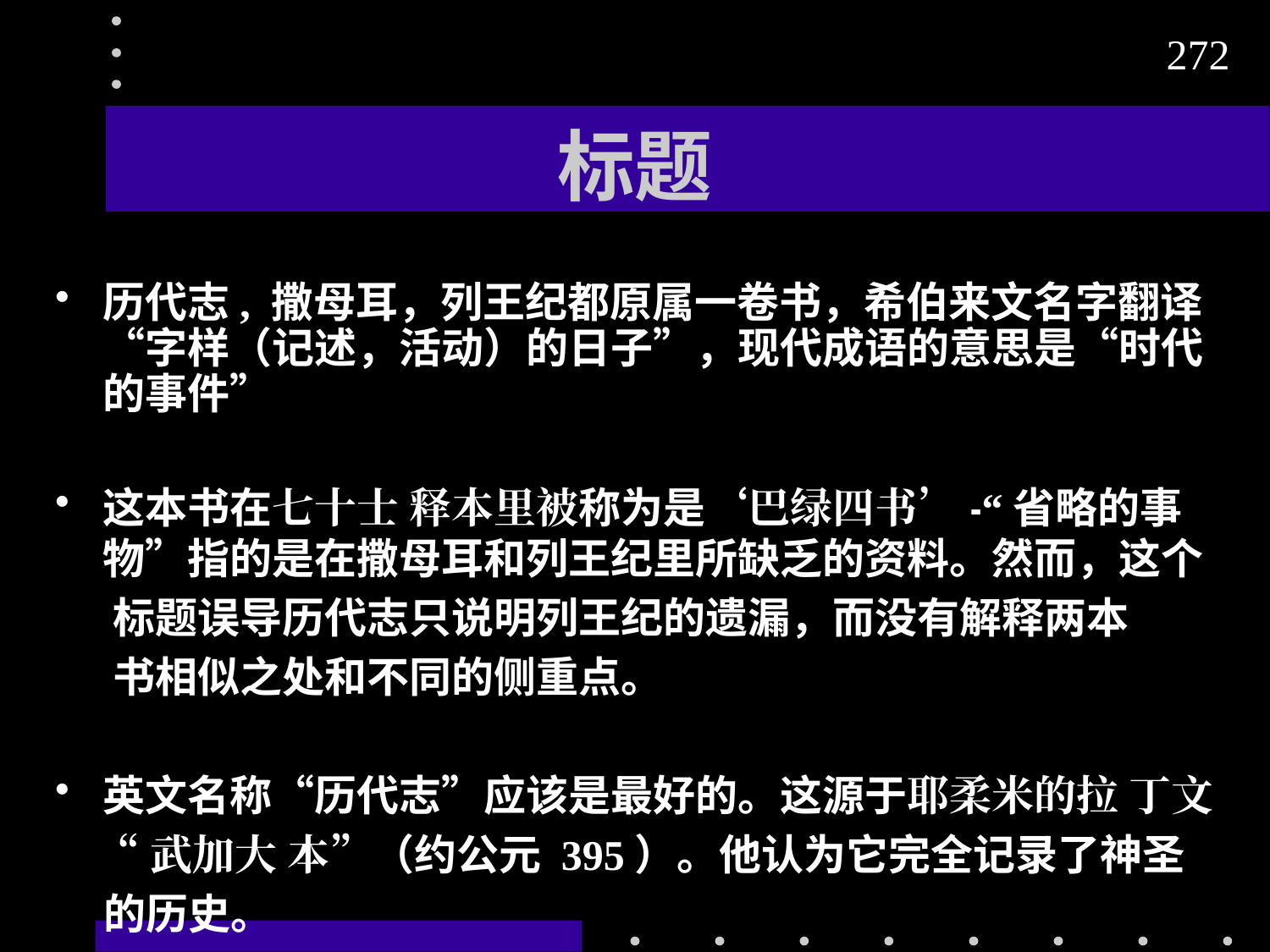

272
# 标题
历代志, 撒母耳，列王纪都原属一卷书，希伯来文名字翻译“字样（记述，活动）的日子”，现代成语的意思是“时代的事件”

这本书在七十士 释本里被称为是‘巴绿四书’-“省略的事物”指的是在撒母耳和列王纪里所缺乏的资料。然而，这个
     标题误导历代志只说明列王纪的遗漏，而没有解释两本
     书相似之处和不同的侧重点。

英文名称“历代志”应该是最好的。这源于耶柔米的拉 丁文
    “武加大 本”（约公元 395）。他认为它完全记录了神圣
    的历史。